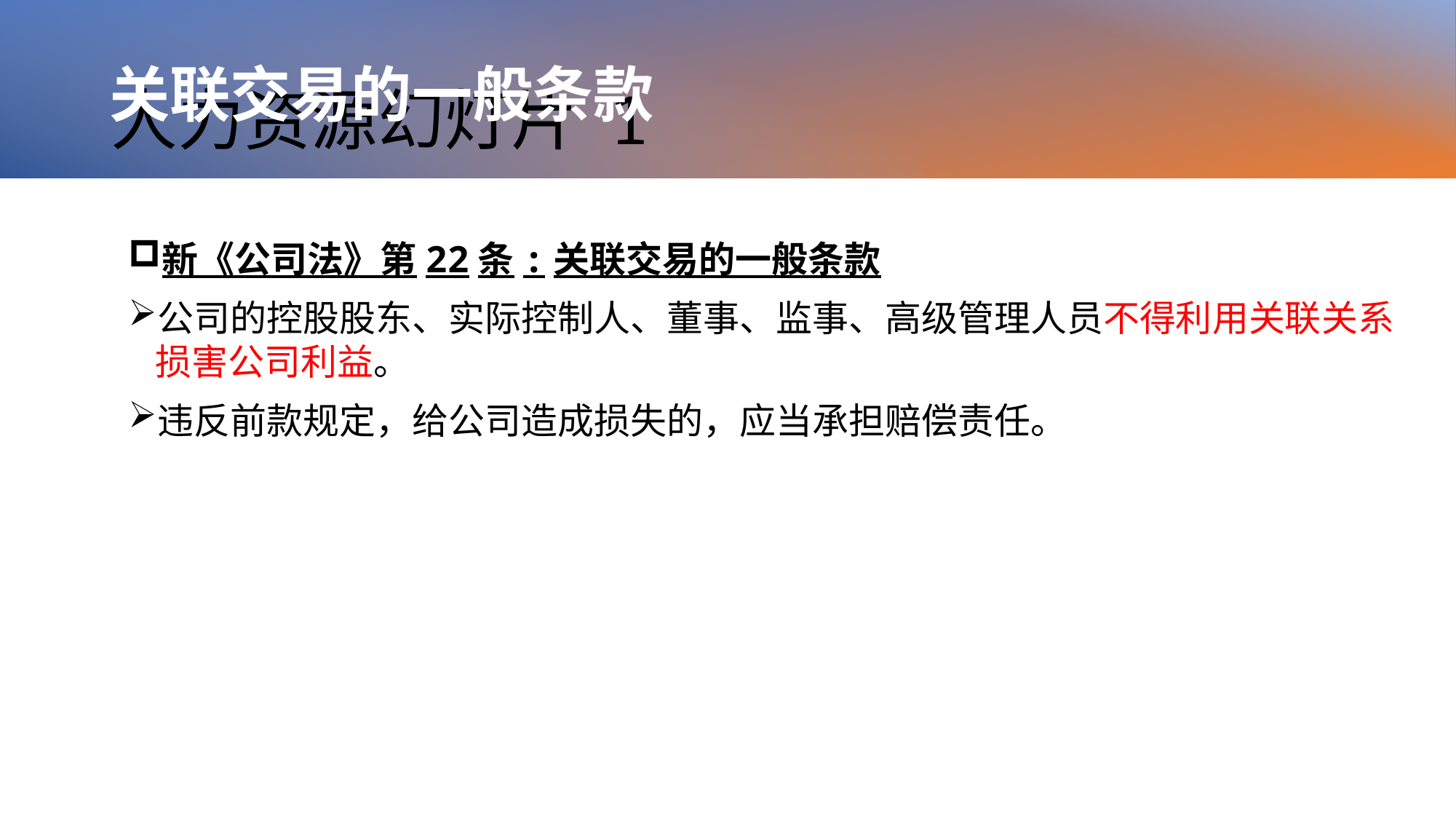

# 人力资源幻灯片 1
关联交易的一般条款
新《公司法》第22条:关联交易的一般条款
公司的控股股东、实际控制人、董事、监事、高级管理人员不得利用关联关系损害公司利益。
违反前款规定，给公司造成损失的，应当承担赔偿责任。